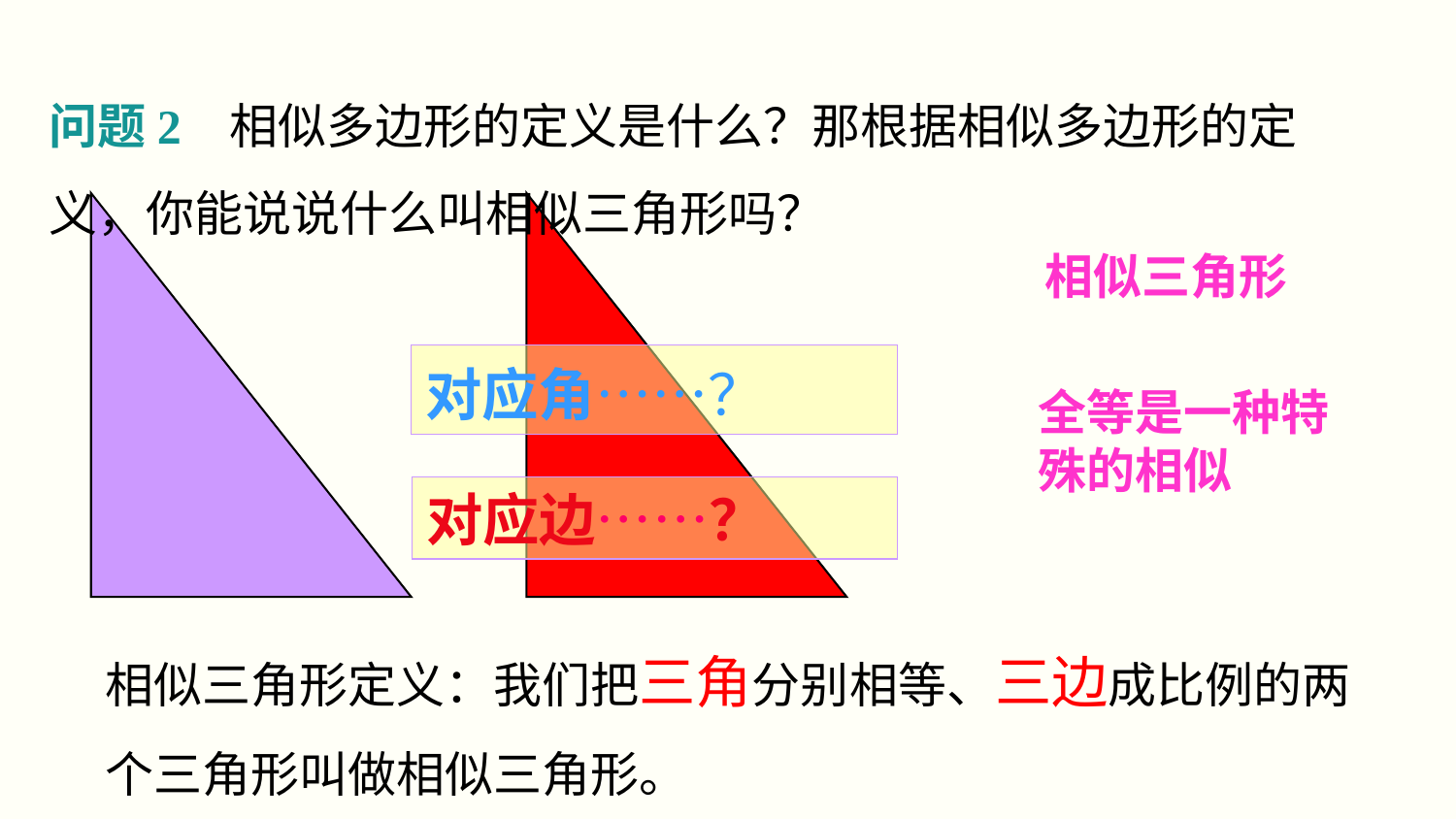

问题2   相似多边形的定义是什么？那根据相似多边形的定义，你能说说什么叫相似三角形吗？

相似三角形
对应角……？
全等是一种特殊的相似

对应边……？
相似三角形定义：我们把三角分别相等、三边成比例的两个三角形叫做相似三角形。